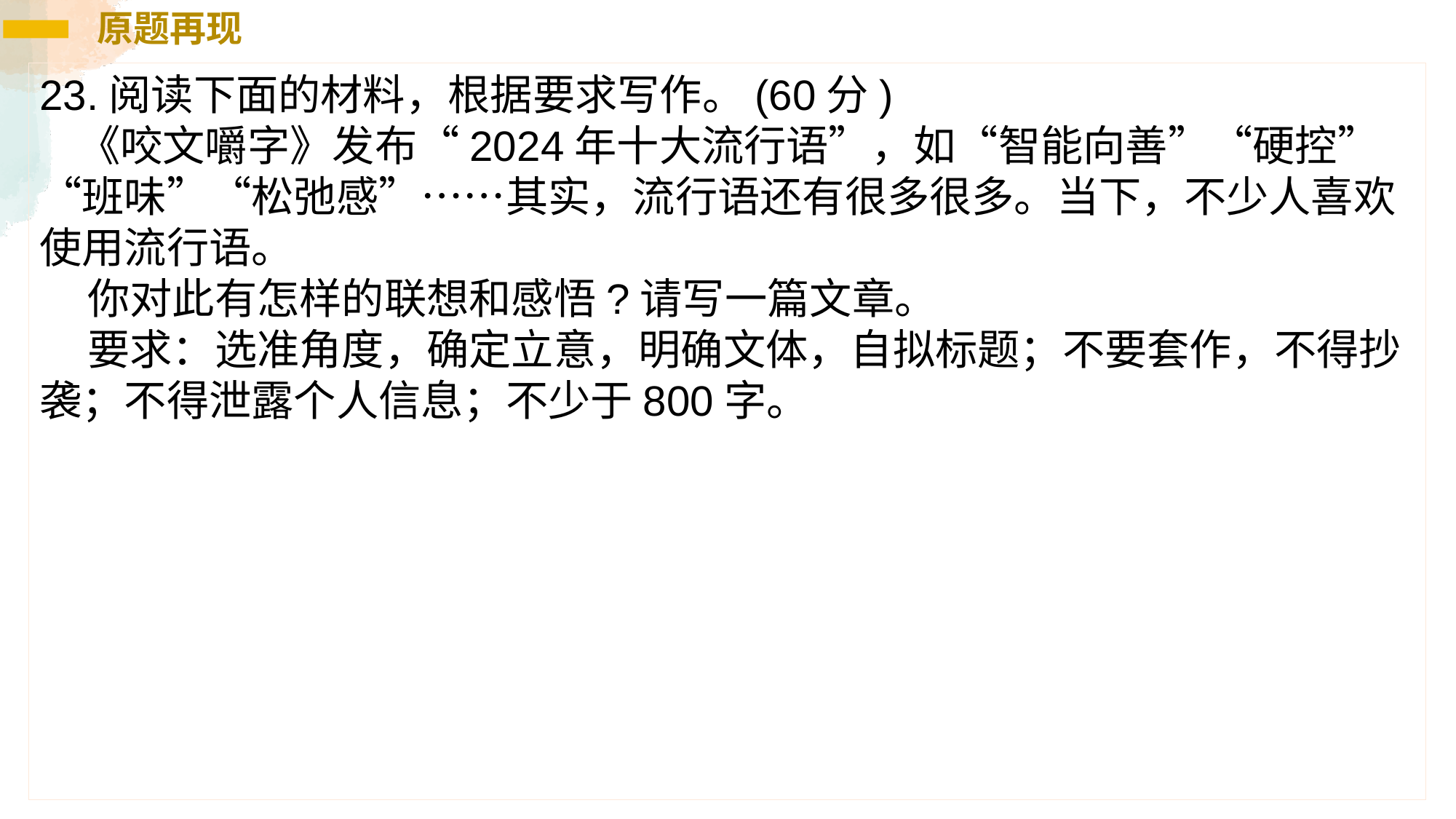

原题再现

23.阅读下面的材料，根据要求写作。(60分)
   《咬文嚼字》发布“2024年十大流行语”，如“智能向善”“硬控”“班味”“松弛感”……其实，流行语还有很多很多。当下，不少人喜欢使用流行语。
    你对此有怎样的联想和感悟?请写一篇文章。
    要求：选准角度，确定立意，明确文体，自拟标题；不要套作，不得抄袭；不得泄露个人信息；不少于800字。

年度工作概述
您的内容打在这里，或者通过复制您的文本后，在此框中选择粘贴，并选择只保留文字，建议使用微软雅黑字体。您的内容打在这里，或者通过复制您的文本后，在此框中选择粘贴，并选择只保留文字，建议使用微软雅黑字体。